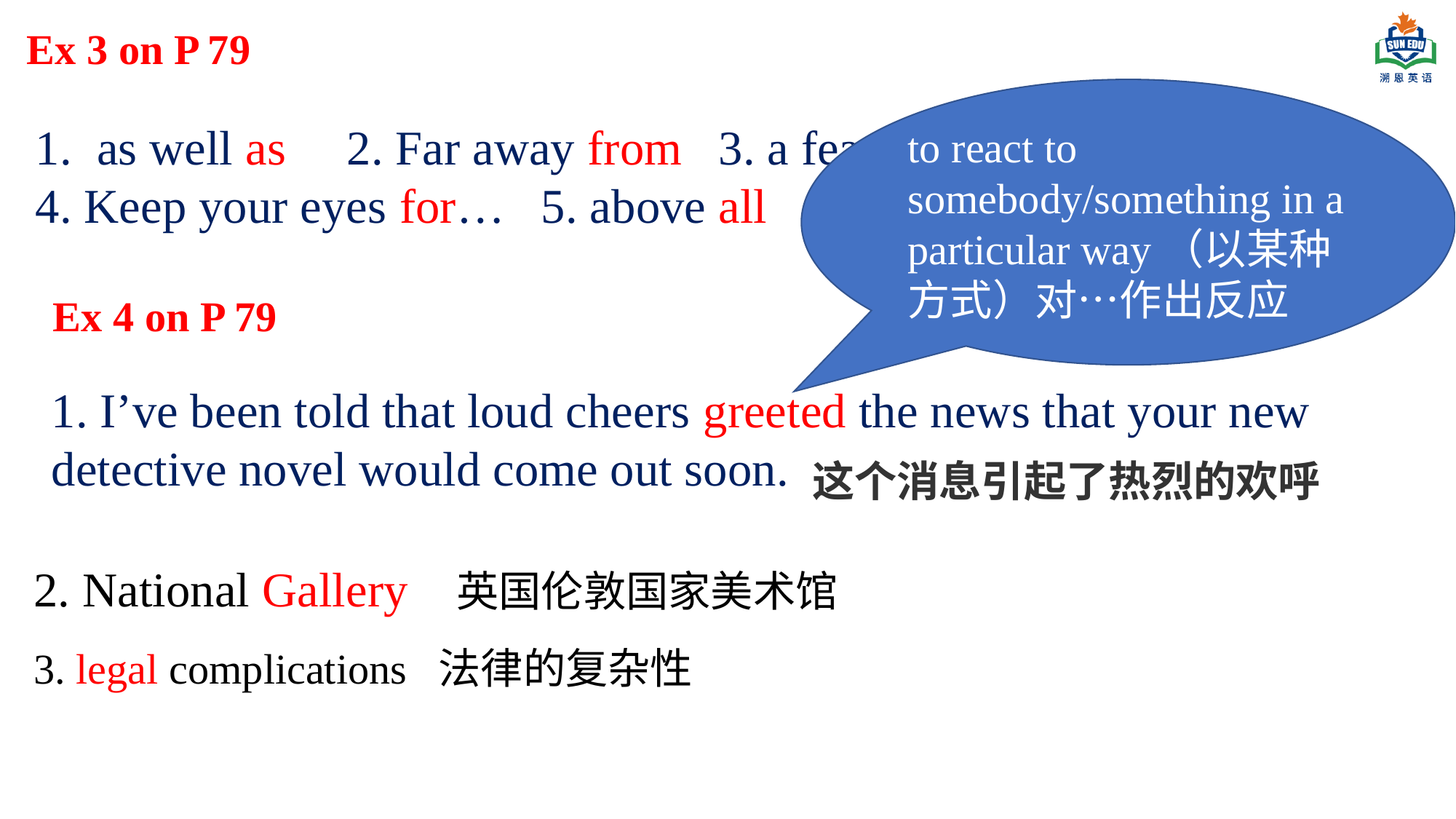

Ex 3 on P 79
to react to somebody/something in a particular way（以某种方式）对…作出反应
as well as     2. Far away from   3. a feast for our eyes
4. Keep your eyes for…   5. above all
Ex 4 on P 79
1. I’ve been told that loud cheers greeted the news that your new detective novel would come out soon.
这个消息引起了热烈的欢呼
2. National Gallery   英国伦敦国家美术馆
3. legal complications  法律的复杂性